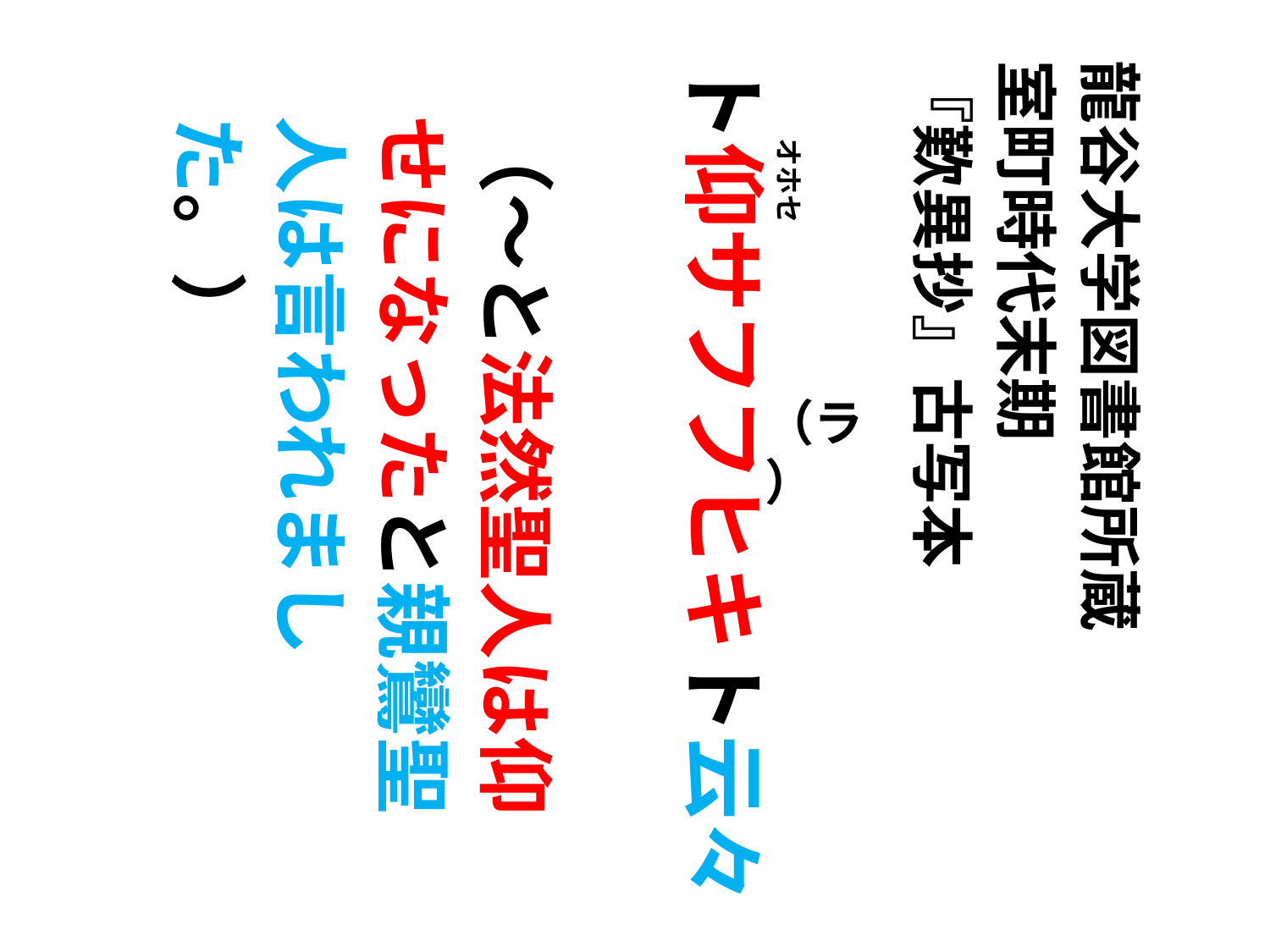

ト仰サフフヒキト云々
オホセ
龍谷大学図書館所蔵
室町時代末期
『歎異抄』古写本
（～と法然聖人は仰せになったと親鸞聖人は言われました。）
（ラ）